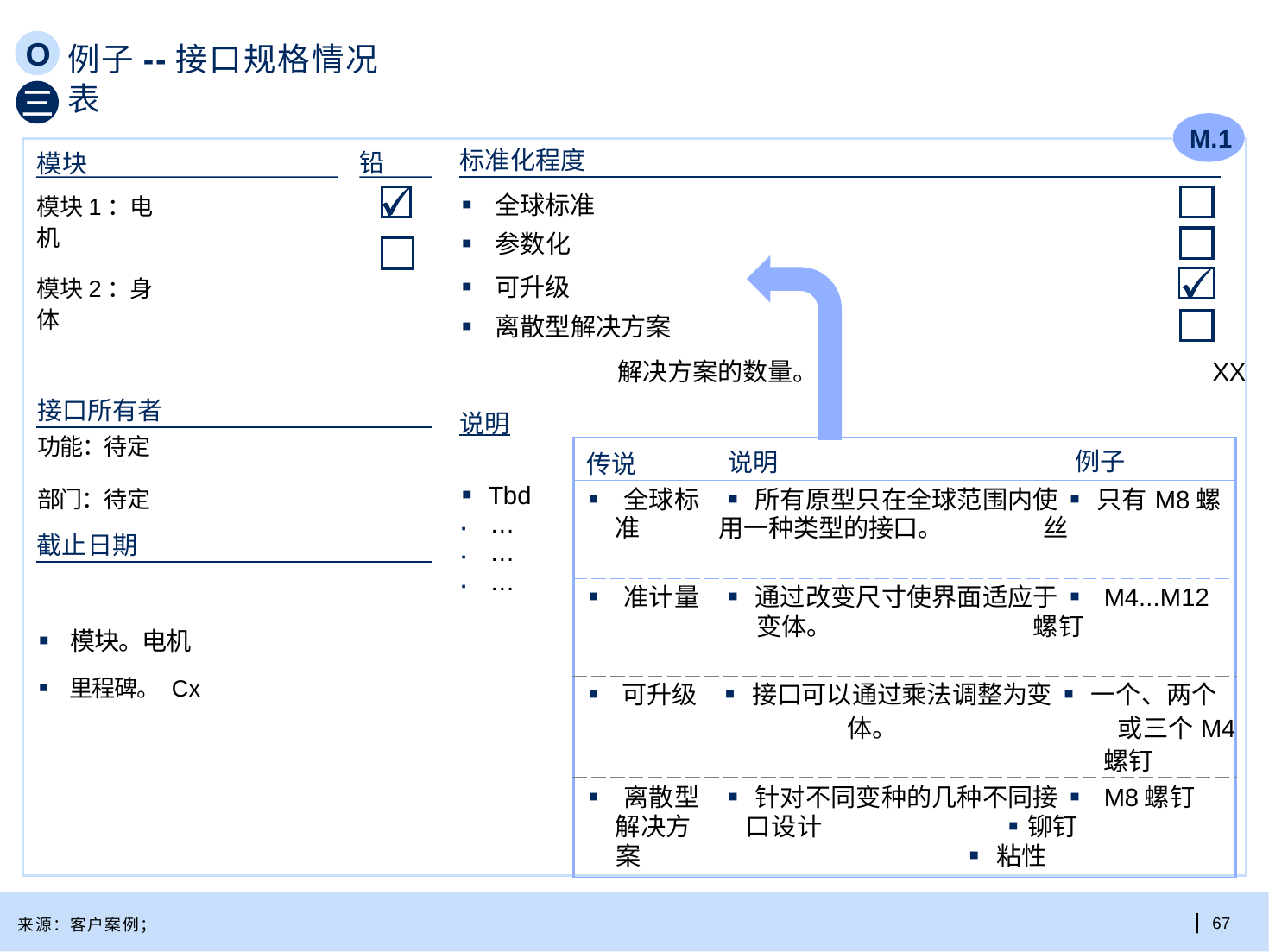

O

例子--接口规格情况表

三

M.1
| 标准化程度 ▪ 全球标准 ▪ 参数化 ▪ 可升级 ▪ 离散型解决方案 解决方案的数量。 XX 说明 ▪ Tbd ▪ … ▪ … ▪ … ▪ 模块。电机 ▪ 里程碑。 Cx |
| --- |

模块
模块1：电机

模块2：身体

铅

|  |
| --- |

接口所有者

功能：待定
部门：待定

截止日期
| 传说 | 说明 | 例子 |
| --- | --- | --- |
| ▪ 全球标 ▪ 所有原型只在全球范围内使 ▪ 只有M8螺 准 用一种类型的接口。 丝 |  |  |
| ▪ 准计量 ▪ 通过改变尺寸使界面适应于 ▪ M4...M12 变体。 螺钉 |  |  |
| ▪ 可升级 ▪ 接口可以通过乘法调整为变 ▪ 一个、两个 体。 或三个M4 螺钉 |  |  |
| ▪ 离散型 ▪ 针对不同变种的几种不同接 ▪ M8螺钉 解决方 口设计 ▪ 铆钉 案 ▪ 粘性 |  |  |

|  67

来源：客户案例；